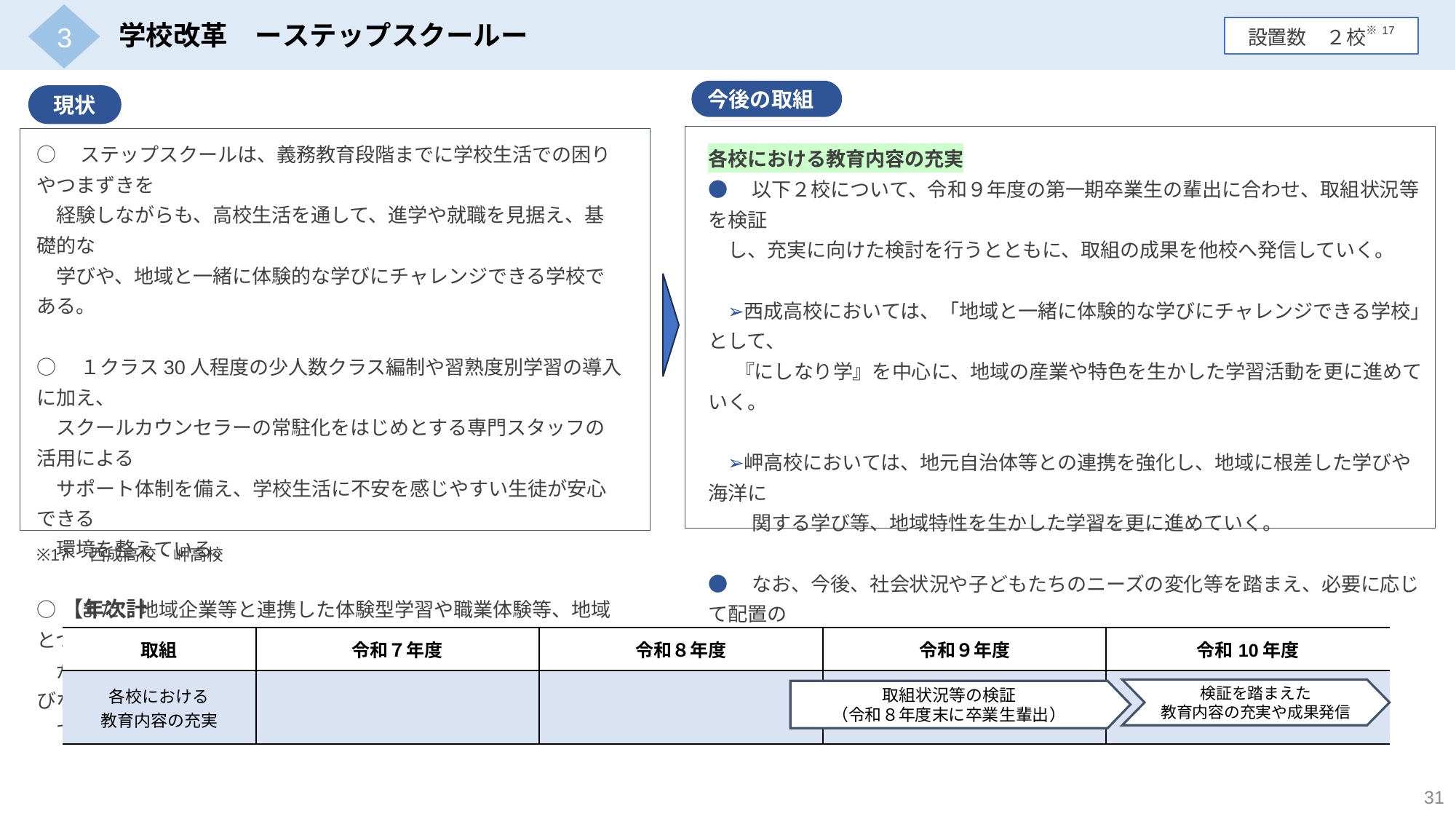

3
学校改革　ーステップスクールー
設置数　２校※17
今後の取組
現状

○　ステップスクールは、義務教育段階までに学校生活での困りやつまずきを
　経験しながらも、高校生活を通して、進学や就職を見据え、基礎的な
　学びや、地域と一緒に体験的な学びにチャレンジできる学校である。

○　１クラス30人程度の少人数クラス編制や習熟度別学習の導入に加え、
　スクールカウンセラーの常駐化をはじめとする専門スタッフの活用による
　サポート体制を備え、学校生活に不安を感じやすい生徒が安心できる
　環境を整えている。

○　また、地域企業等と連携した体験型学習や職業体験等、地域とつな
　がるカリキュラムを取り入れ、生徒が自分らしく、意欲的に学びながら社会
　で自立する力を育むことをめざしている。
各校における教育内容の充実
●　以下２校について、令和９年度の第一期卒業生の輩出に合わせ、取組状況等を検証
　し、充実に向けた検討を行うとともに、取組の成果を他校へ発信していく。

　➢西成高校においては、「地域と一緒に体験的な学びにチャレンジできる学校」として、
     『にしなり学』を中心に、地域の産業や特色を生かした学習活動を更に進めていく。

　➢岬高校においては、地元自治体等との連携を強化し、地域に根差した学びや海洋に
　　 関する学び等、地域特性を生かした学習を更に進めていく。

●　なお、今後、社会状況や子どもたちのニーズの変化等を踏まえ、必要に応じて配置の
　あり方を検討していく。

※17　西成高校、岬高校
【年次計画】
| 取組 | 令和７年度 | 令和８年度 | 令和９年度 | 令和10年度 |
| --- | --- | --- | --- | --- |
| 各校における 教育内容の充実 |  |  |  |  |
検証を踏まえた
教育内容の充実や成果発信
取組状況等の検証
（令和８年度末に卒業生輩出）
31